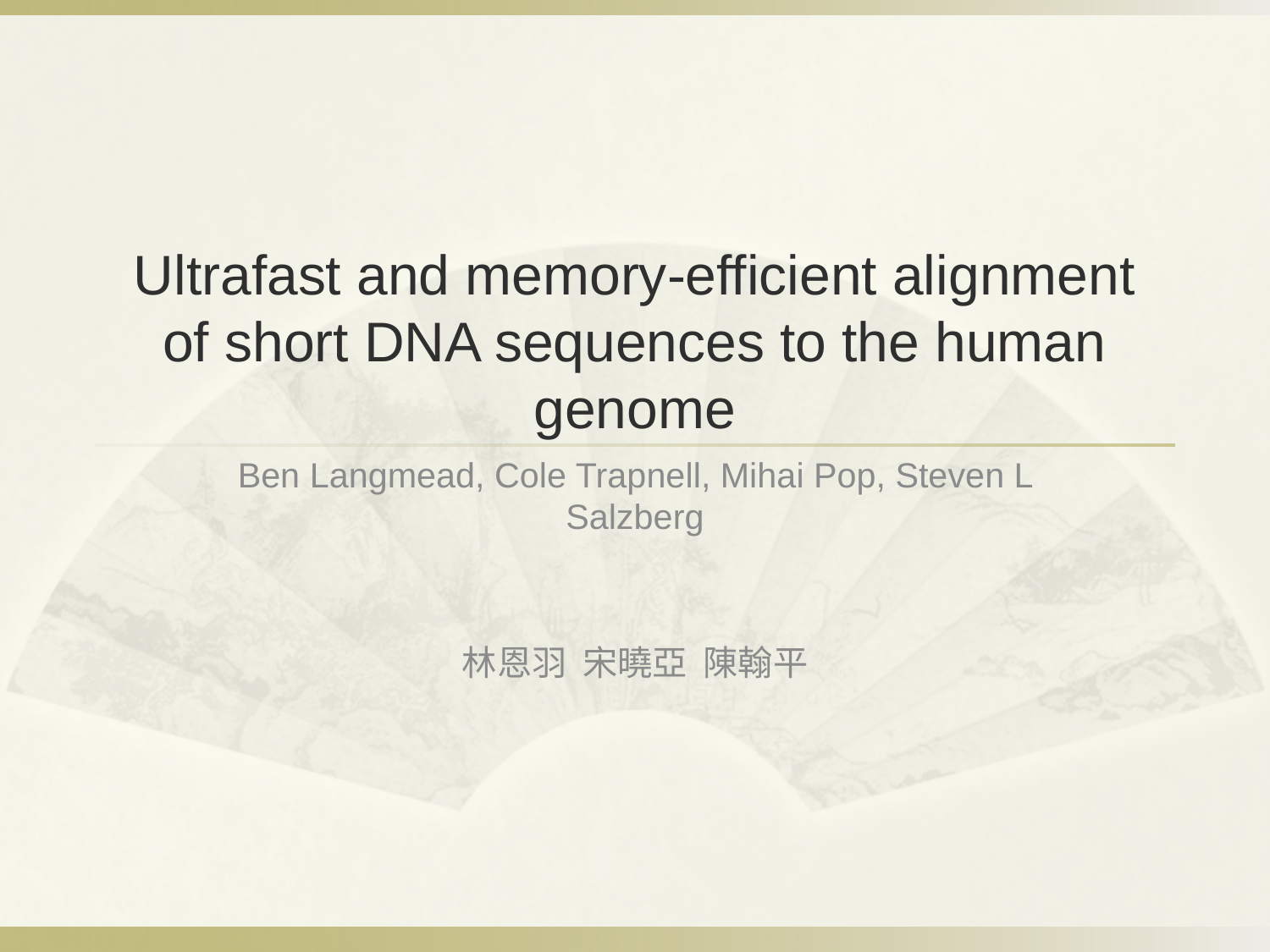

# Ultrafast and memory-efficient alignment of short DNA sequences to the human genome
Ben Langmead, Cole Trapnell, Mihai Pop, Steven L Salzberg

林恩羽  宋曉亞  陳翰平